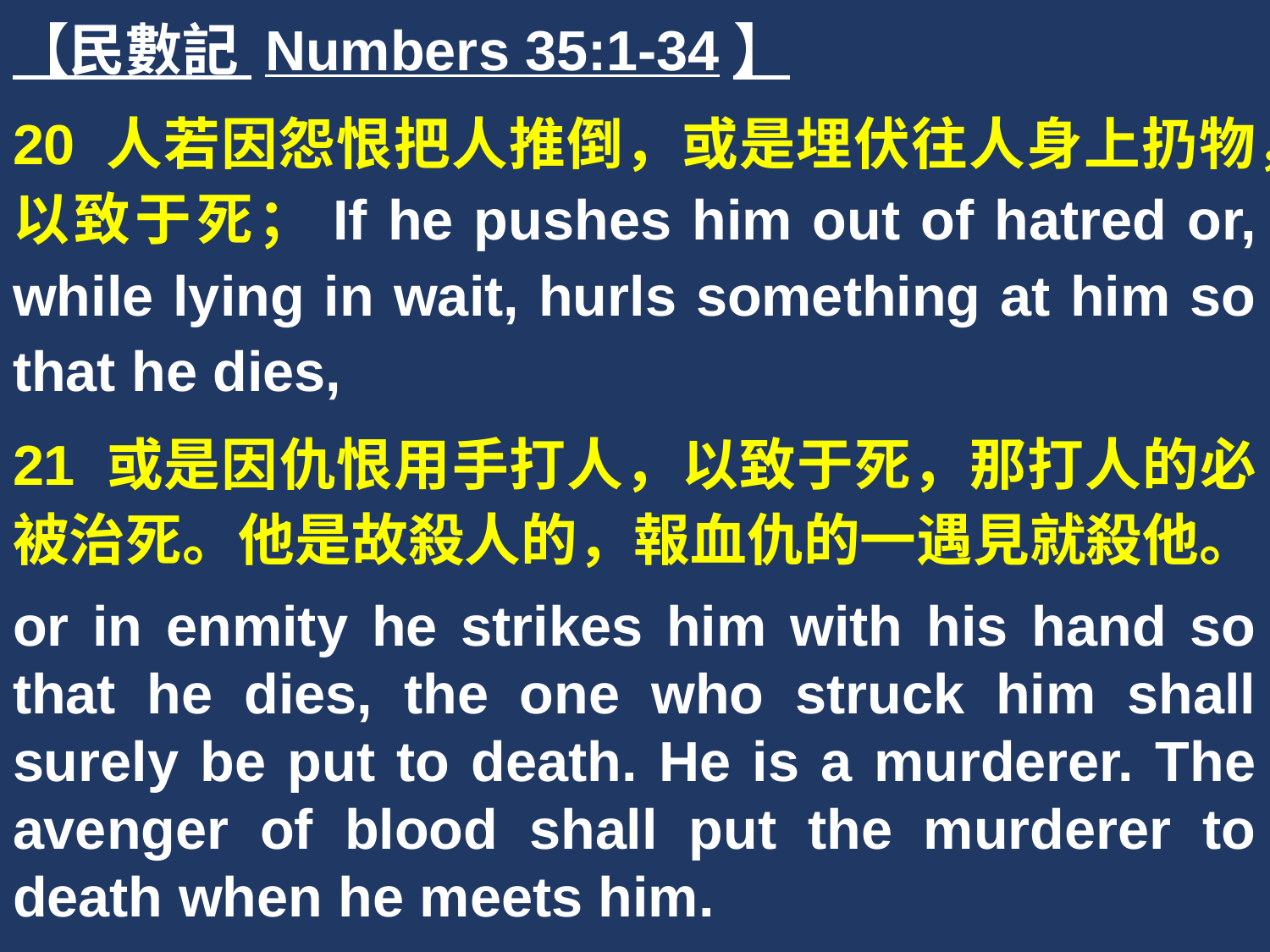

【民數記 Numbers 35:1-34】
20 人若因怨恨把人推倒，或是埋伏往人身上扔物，以致于死；If he pushes him out of hatred or, while lying in wait, hurls something at him so that he dies,
21 或是因仇恨用手打人，以致于死，那打人的必被治死。他是故殺人的，報血仇的一遇見就殺他。
or in enmity he strikes him with his hand so that he dies, the one who struck him shall surely be put to death. He is a murderer. The avenger of blood shall put the murderer to death when he meets him.